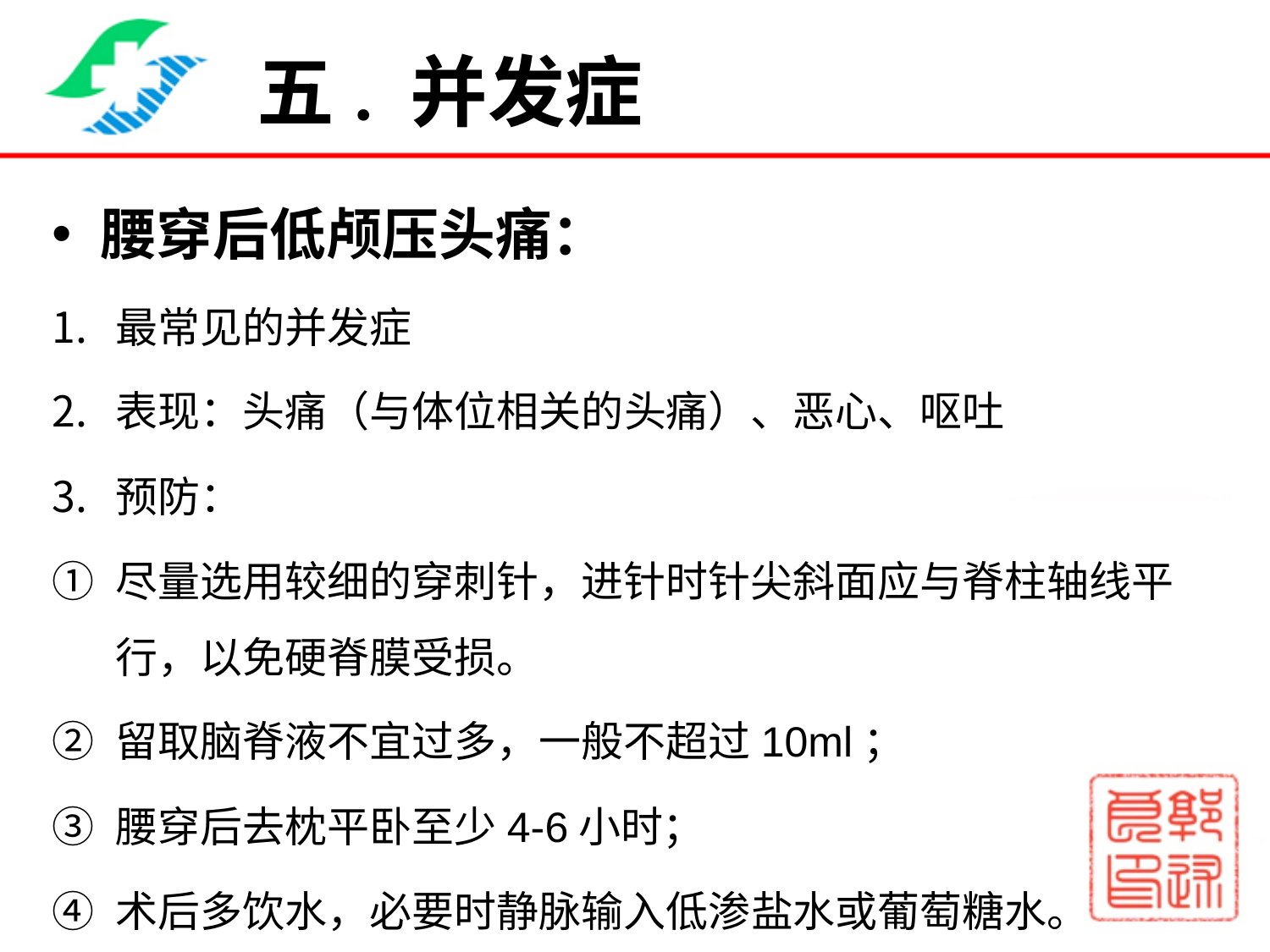

# 五. 并发症
腰穿后低颅压头痛：
最常见的并发症
表现：头痛（与体位相关的头痛）、恶心、呕吐
预防：
尽量选用较细的穿刺针，进针时针尖斜面应与脊柱轴线平行，以免硬脊膜受损。
留取脑脊液不宜过多，一般不超过10ml；
腰穿后去枕平卧至少4-6小时；
术后多饮水，必要时静脉输入低渗盐水或葡萄糖水。